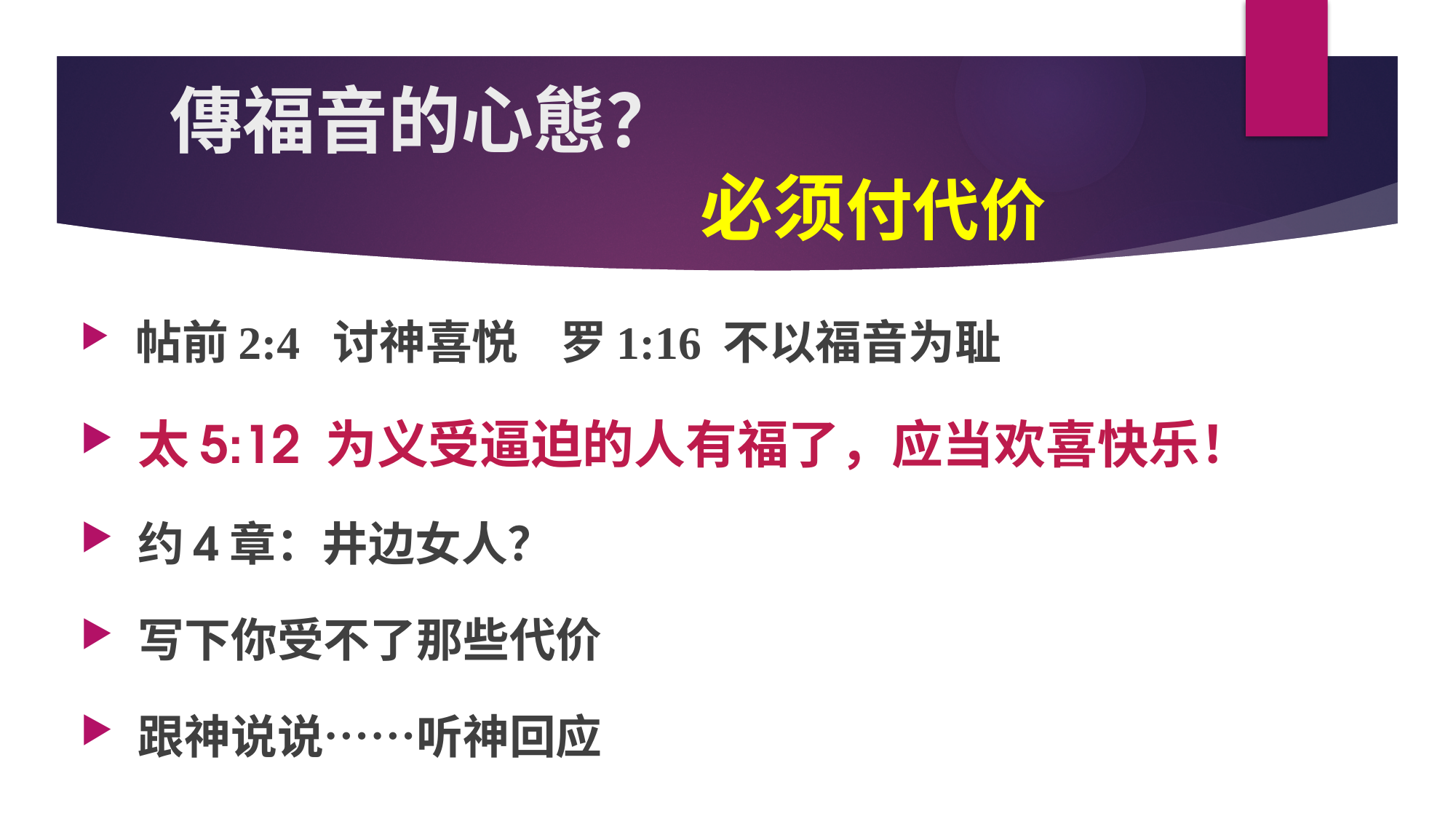

傳福音的心態？
                               必须付代价
 帖前2:4  讨神喜悦    罗1:16 不以福音为耻
 太5:12 为义受逼迫的人有福了，应当欢喜快乐！
 约4章：井边女人？
 写下你受不了那些代价
 跟神说说……听神回应